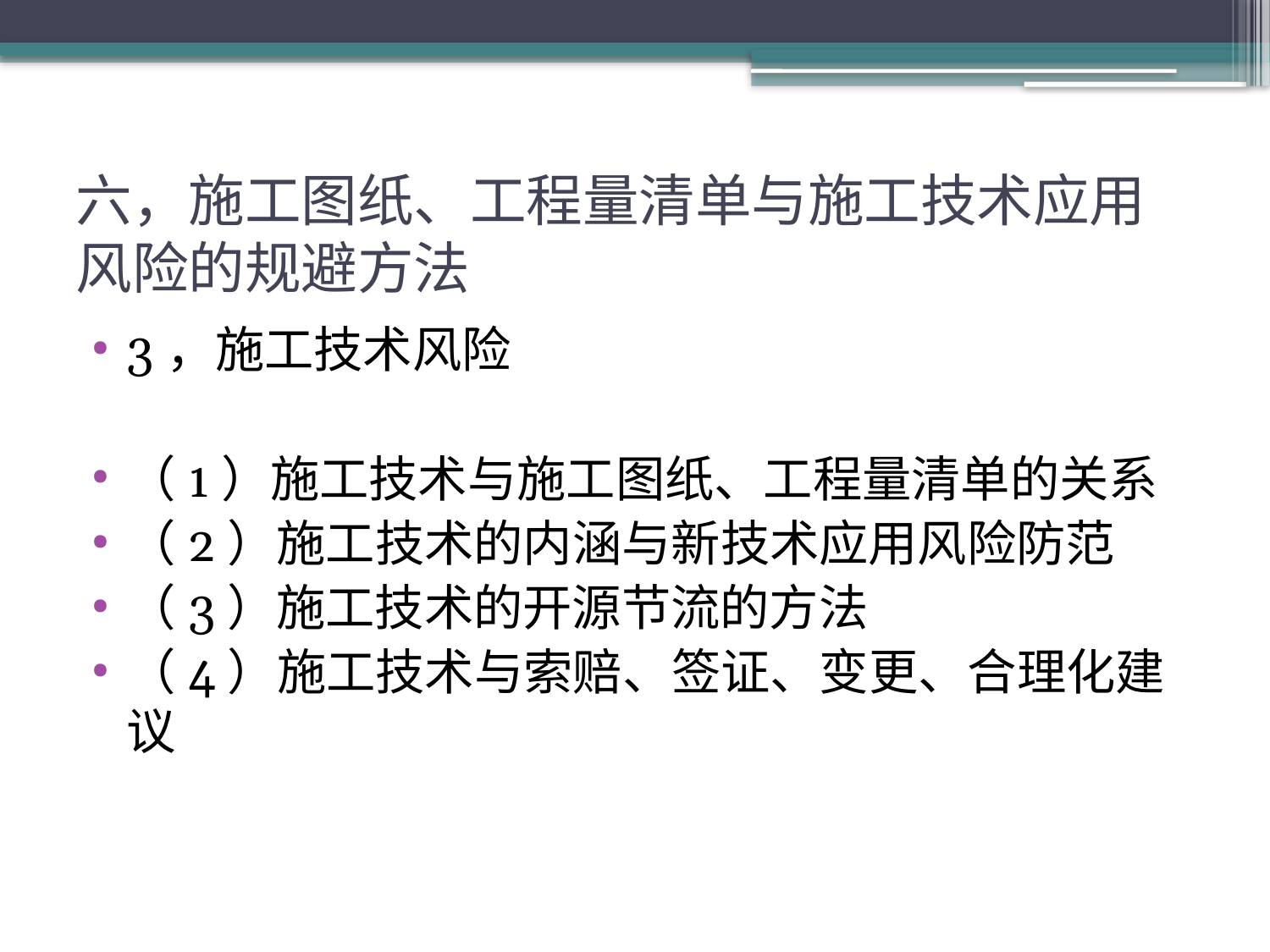

# 六，施工图纸、工程量清单与施工技术应用风险的规避方法
3，施工技术风险

（1）施工技术与施工图纸、工程量清单的关系
（2）施工技术的内涵与新技术应用风险防范
（3）施工技术的开源节流的方法
（4）施工技术与索赔、签证、变更、合理化建议